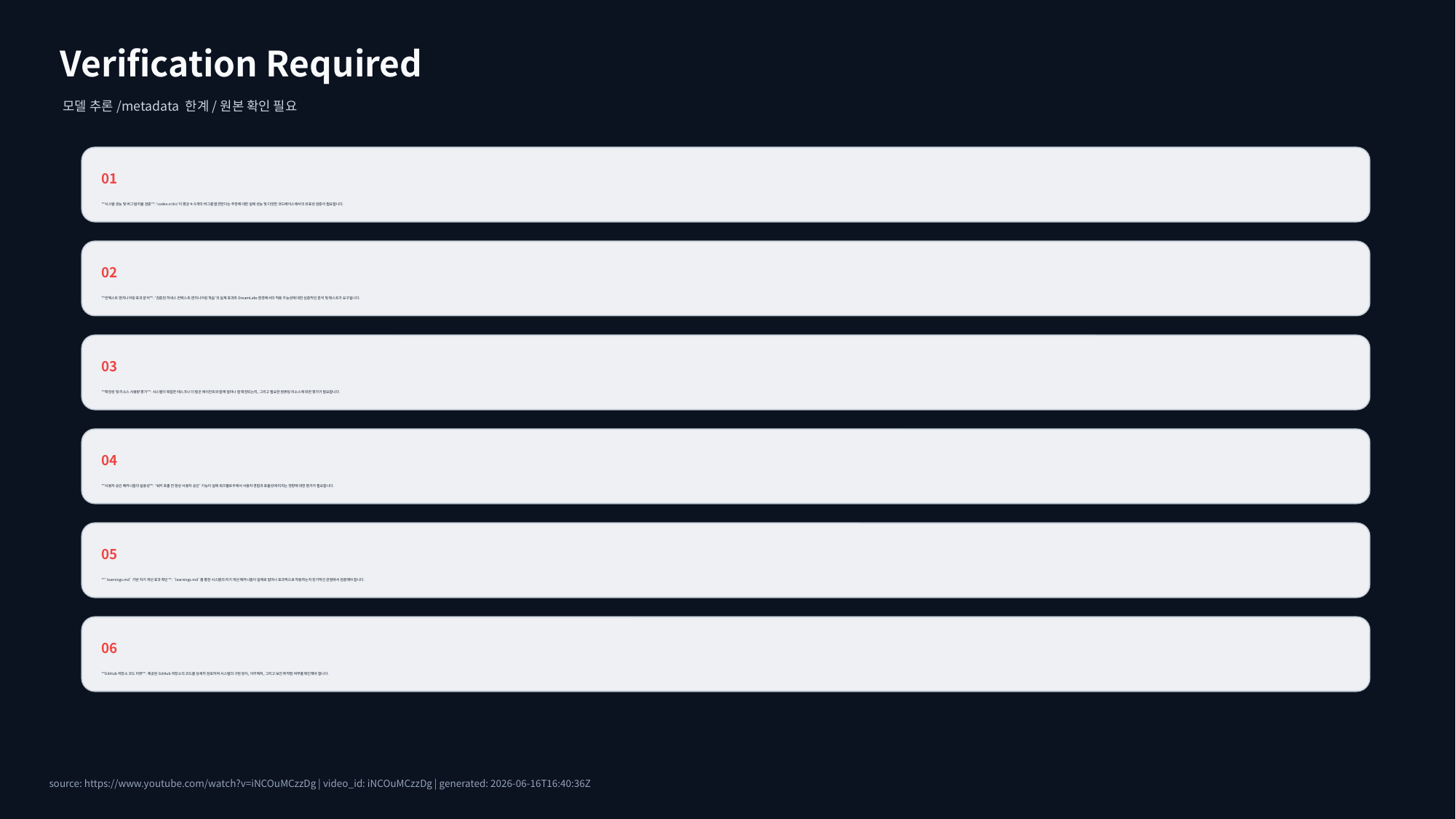

Verification Required
모델 추론/metadata 한계/원본 확인 필요

01
**시스템 성능 및 버그 탐지율 검증**: 'codex-critic'이 평균 4~5개의 버그를 발견한다는 주장에 대한 실제 성능 및 다양한 코드베이스에서의 유효성 검증이 필요합니다.

02
**컨텍스트 엔지니어링 효과 분석**: '검증된 하네스 컨텍스트 엔지니어링 학습'의 실제 효과와 DreamLabs 환경에서의 적용 가능성에 대한 심층적인 분석 및 테스트가 요구됩니다.

03
**확장성 및 리소스 사용량 평가**: 시스템이 복잡한 태스크나 더 많은 에이전트와 함께 얼마나 잘 확장되는지, 그리고 필요한 컴퓨팅 리소스에 대한 평가가 필요합니다.

04
**사용자 승인 메커니즘의 실용성**: '워커 호출 전 항상 사용자 승인' 기능이 실제 워크플로우에서 사용자 경험과 효율성에 미치는 영향에 대한 평가가 필요합니다.

05
**`learnings.md` 기반 자기 개선 효과 확인**: `learnings.md`를 통한 시스템의 자기 개선 메커니즘이 실제로 얼마나 효과적으로 작동하는지 장기적인 관점에서 검증해야 합니다.

06
**GitHub 저장소 코드 리뷰**: 제공된 GitHub 저장소의 코드를 상세히 검토하여 시스템의 구현 방식, 아키텍처, 그리고 보안 취약점 여부를 확인해야 합니다.
source: https://www.youtube.com/watch?v=iNCOuMCzzDg | video_id: iNCOuMCzzDg | generated: 2026-06-16T16:40:36Z